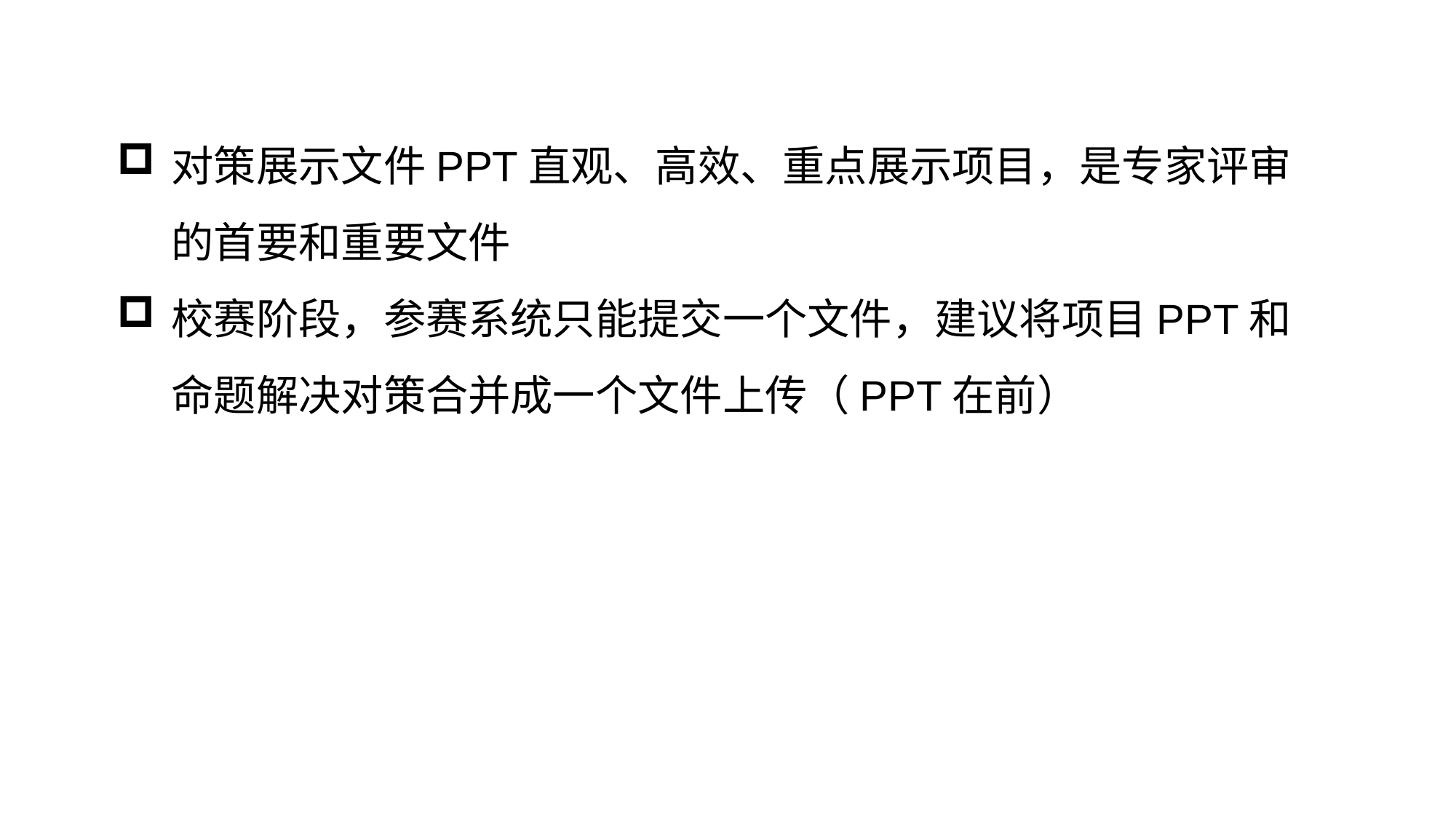

对策展示文件PPT直观、高效、重点展示项目，是专家评审的首要和重要文件
校赛阶段，参赛系统只能提交一个文件，建议将项目PPT和命题解决对策合并成一个文件上传（PPT在前）